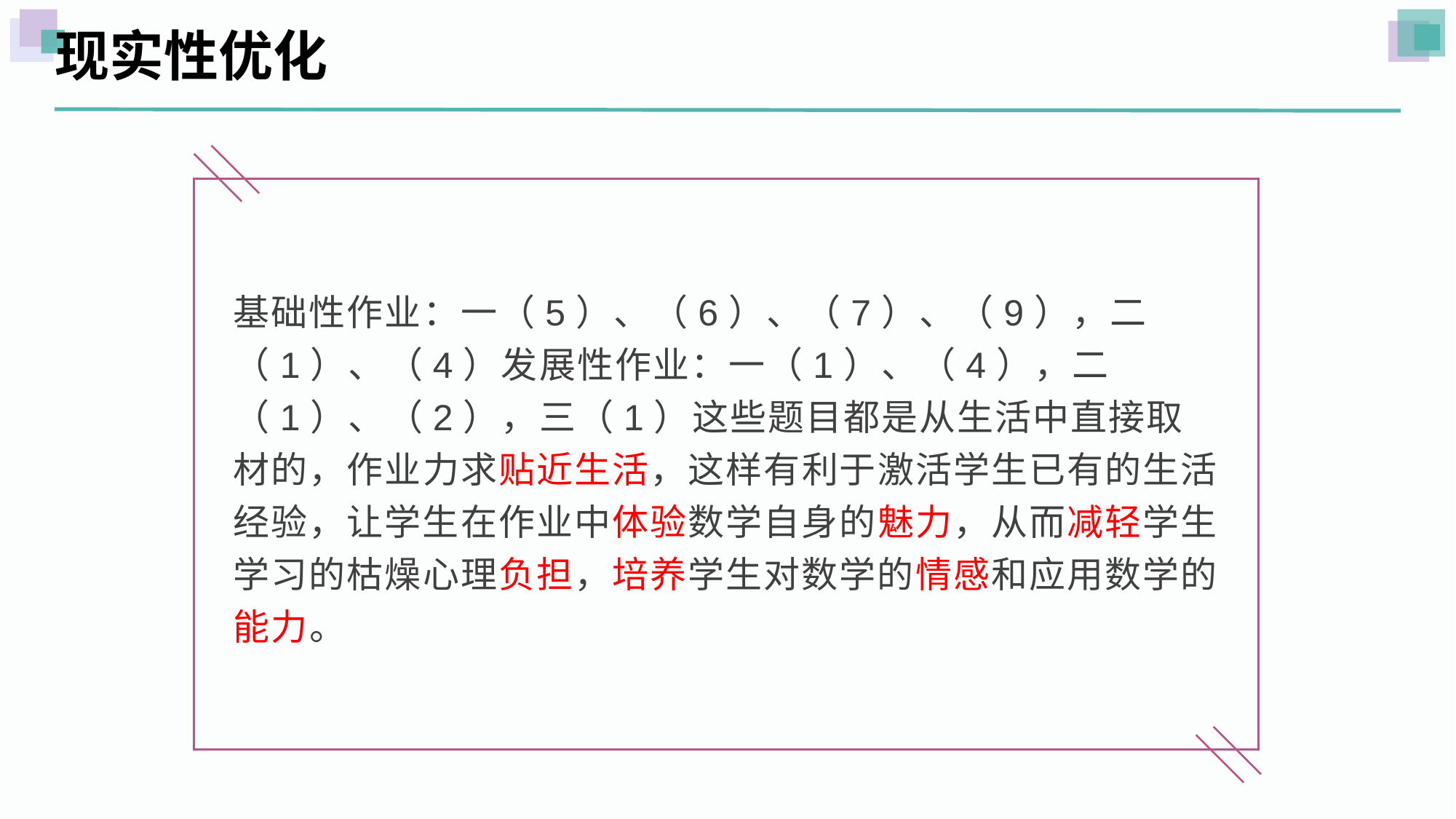

现实性优化

基础性作业：一（5）、（6）、（7）、（9），二（1）、（4）发展性作业：一（1）、（4），二（1）、（2），三（1）这些题目都是从生活中直接取材的，作业力求贴近生活，这样有利于激活学生已有的生活经验，让学生在作业中体验数学自身的魅力，从而减轻学生学习的枯燥心理负担，培养学生对数学的情感和应用数学的能力。